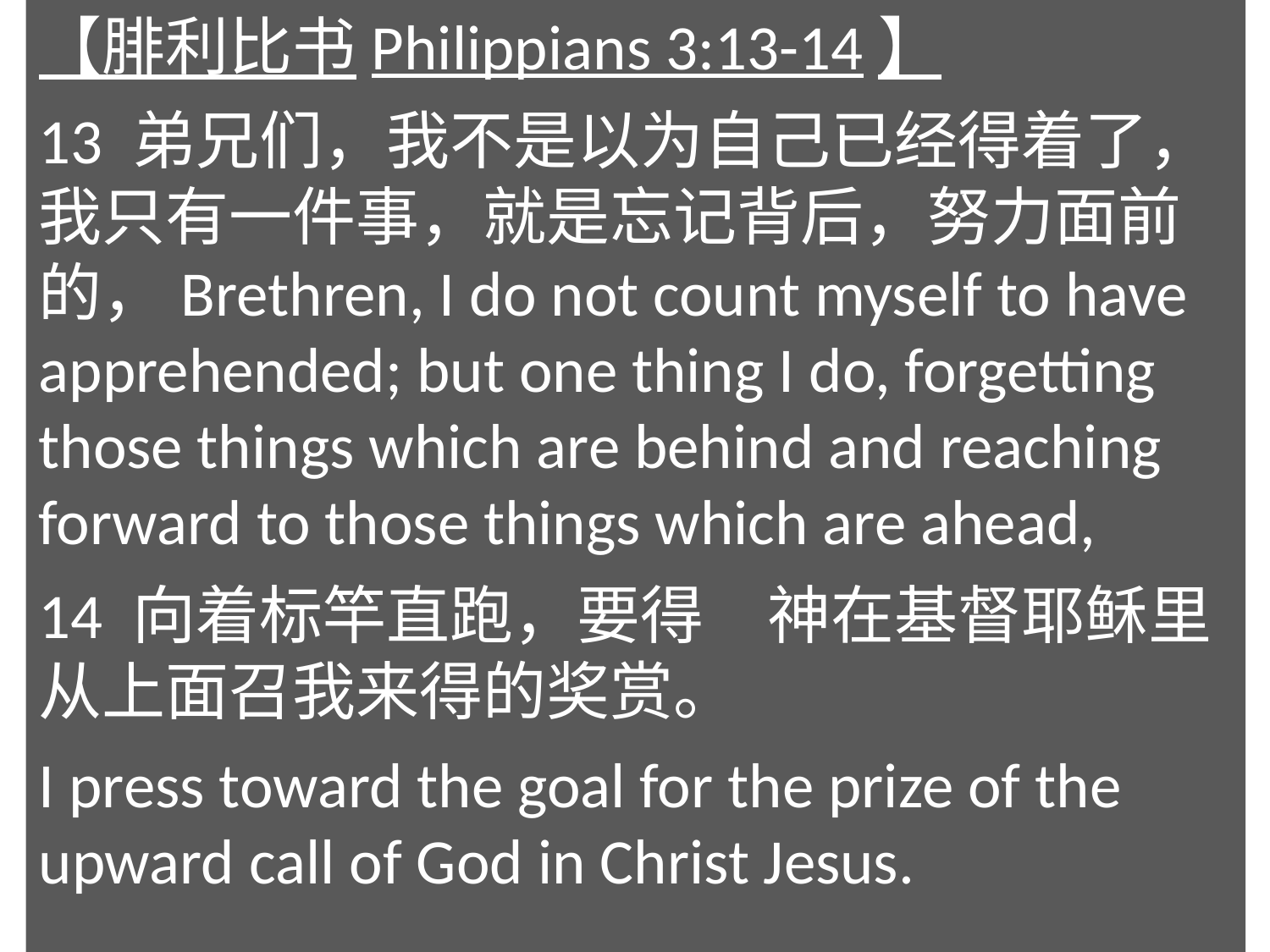

【腓利比书Philippians 3:13-14】
13 弟兄们，我不是以为自己已经得着了，我只有一件事，就是忘记背后，努力面前的，Brethren, I do not count myself to have apprehended; but one thing I do, forgetting those things which are behind and reaching forward to those things which are ahead,
14 向着标竿直跑，要得　神在基督耶稣里从上面召我来得的奖赏。
I press toward the goal for the prize of the upward call of God in Christ Jesus.